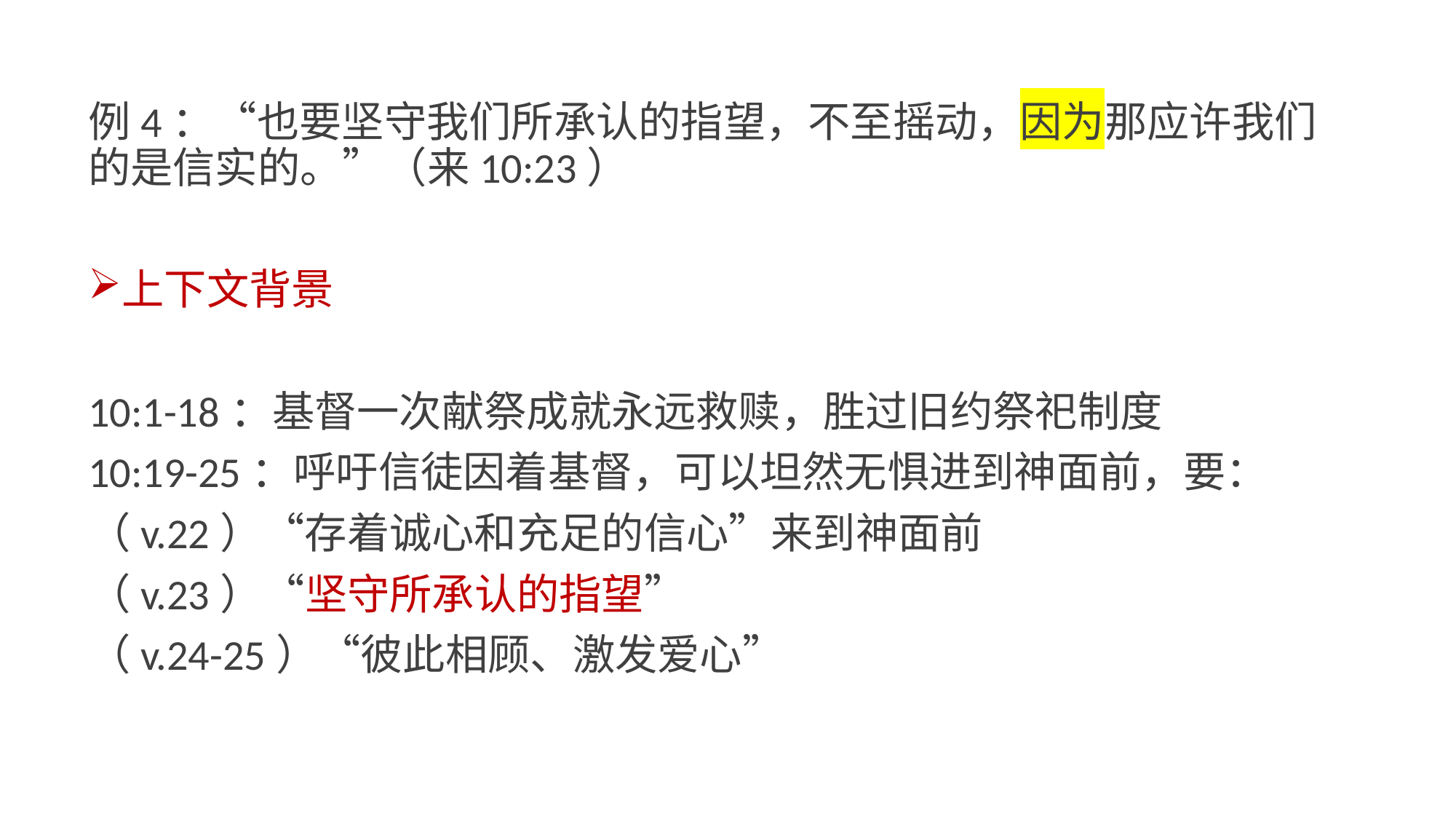

例4：“也要坚守我们所承认的指望，不至摇动，因为那应许我们的是信实的。”（来10:23）

上下文背景

10:1-18：基督一次献祭成就永远救赎，胜过旧约祭祀制度
10:19-25：呼吁信徒因着基督，可以坦然无惧进到神面前，要：
（v.22）“存着诚心和充足的信心”来到神面前
（v.23）“坚守所承认的指望”
（v.24-25）“彼此相顾、激发爱心”